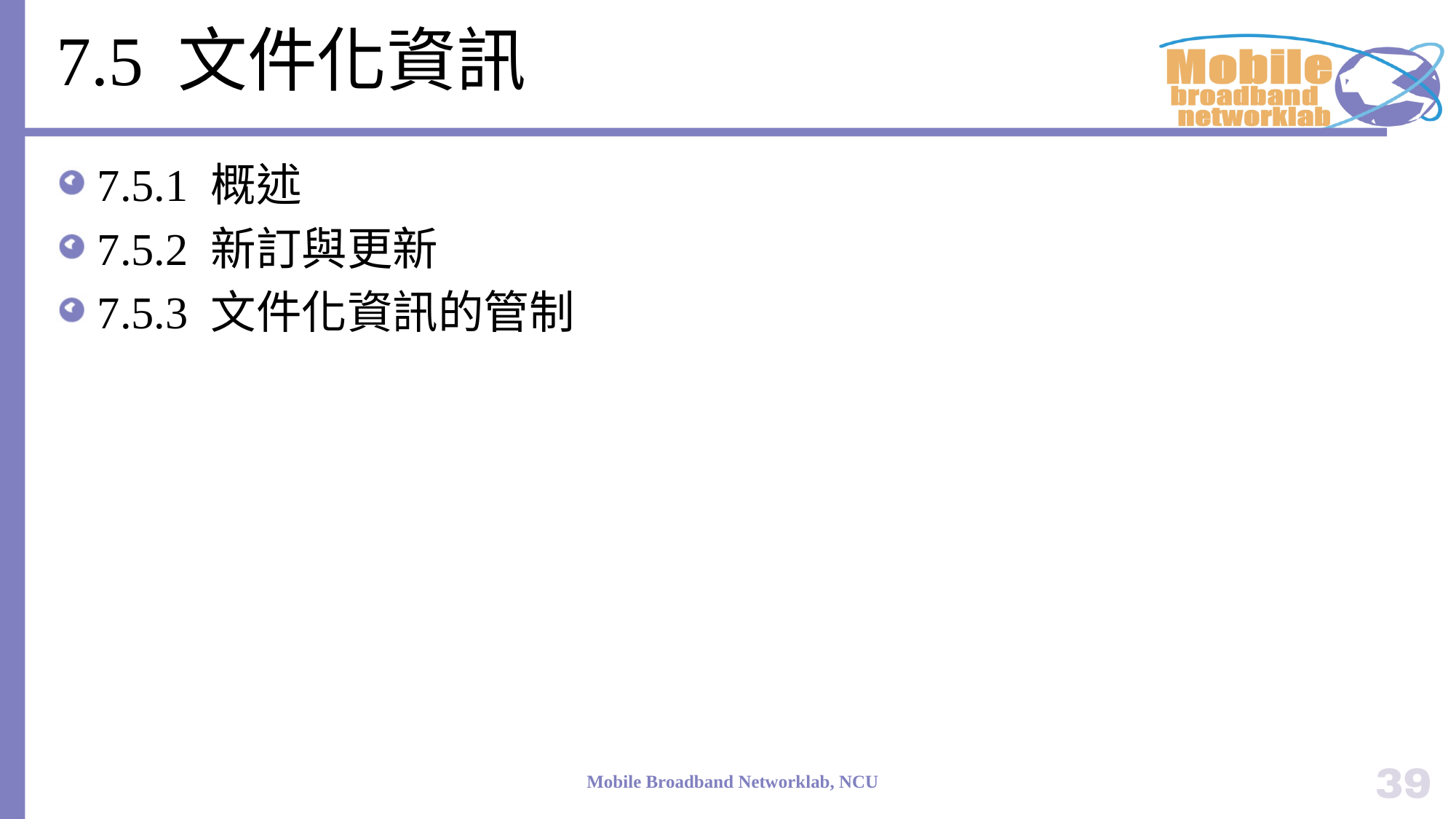

# 7.5 文件化資訊
7.5.1 概述
7.5.2 新訂與更新
7.5.3 文件化資訊的管制
39